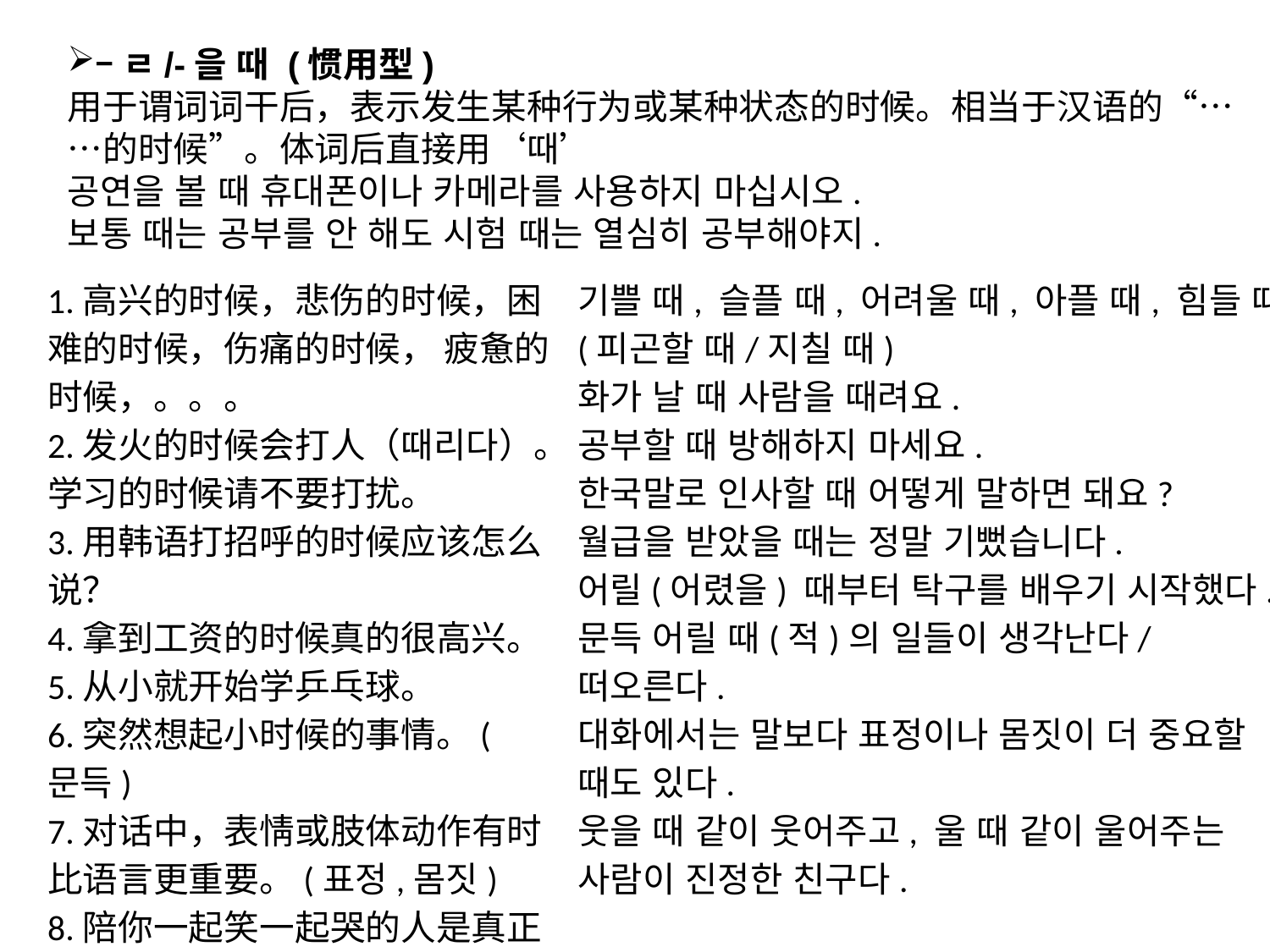

–ㄹ/-을 때 (惯用型)
用于谓词词干后，表示发生某种行为或某种状态的时候。相当于汉语的“……的时候”。体词后直接用‘때’
공연을 볼 때 휴대폰이나 카메라를 사용하지 마십시오.
보통 때는 공부를 안 해도 시험 때는 열심히 공부해야지.
1.高兴的时候，悲伤的时候，困难的时候，伤痛的时候， 疲惫的时候，。。。
2.发火的时候会打人（때리다）。
学习的时候请不要打扰。
3.用韩语打招呼的时候应该怎么说？
4.拿到工资的时候真的很高兴。5.从小就开始学乒乓球。
6.突然想起小时候的事情。(문득)
7.对话中，表情或肢体动作有时比语言更重要。(표정,몸짓)
8.陪你一起笑一起哭的人是真正的朋友。

기쁠 때, 슬플 때, 어려울 때, 아플 때, 힘들 때(피곤할 때/지칠 때)
화가 날 때 사람을 때려요.
공부할 때 방해하지 마세요.
한국말로 인사할 때 어떻게 말하면 돼요?
월급을 받았을 때는 정말 기뻤습니다.
어릴(어렸을) 때부터 탁구를 배우기 시작했다.
문득 어릴 때(적)의 일들이 생각난다/떠오른다.
대화에서는 말보다 표정이나 몸짓이 더 중요할 때도 있다.
웃을 때 같이 웃어주고, 울 때 같이 울어주는 사람이 진정한 친구다.